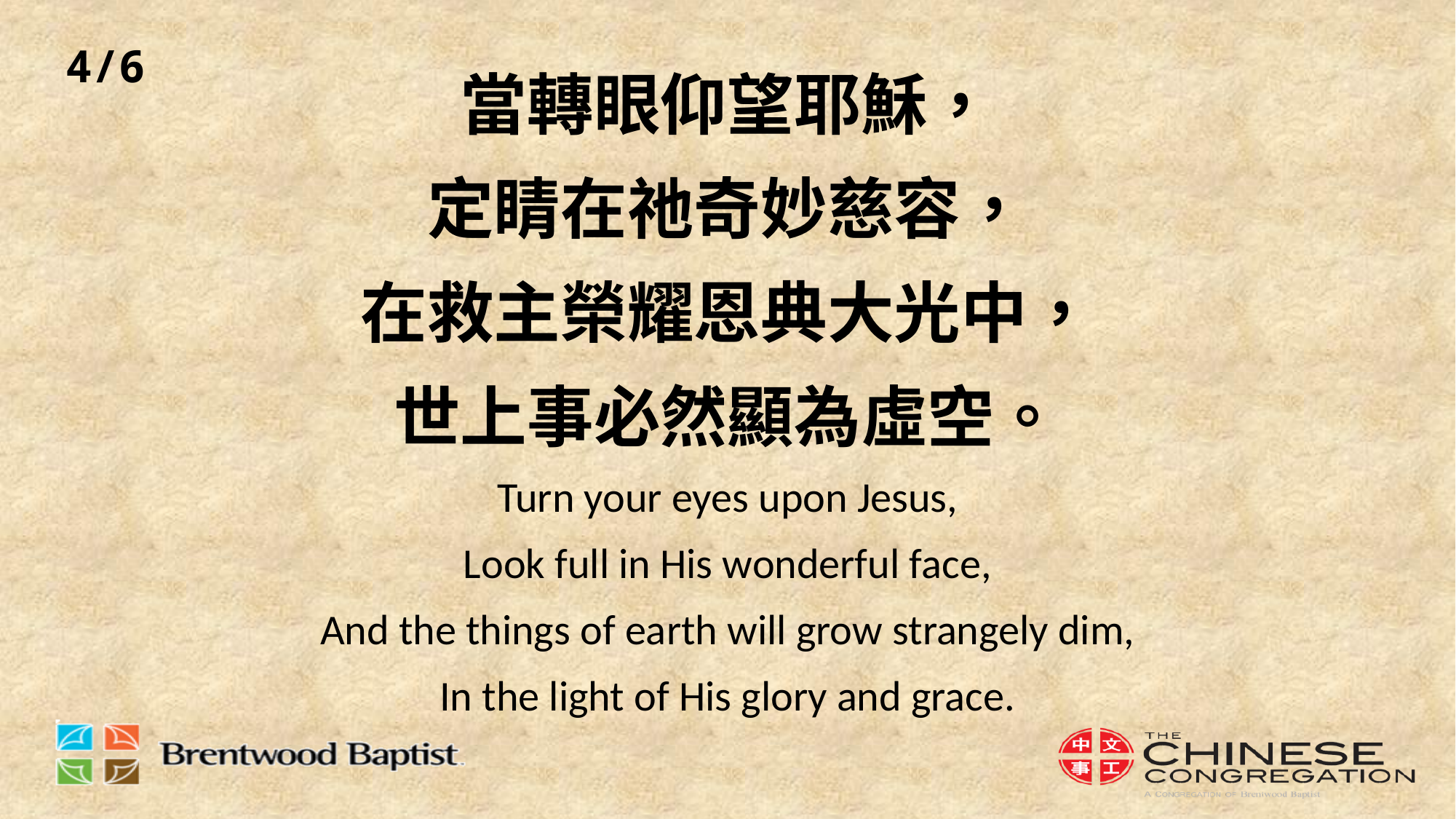

# 當轉眼仰望耶穌， 定睛在祂奇妙慈容， 在救主榮耀恩典大光中， 世上事必然顯為虛空。 Turn your eyes upon Jesus, Look full in His wonderful face, And the things of earth will grow strangely dim, In the light of His glory and grace.
4/6